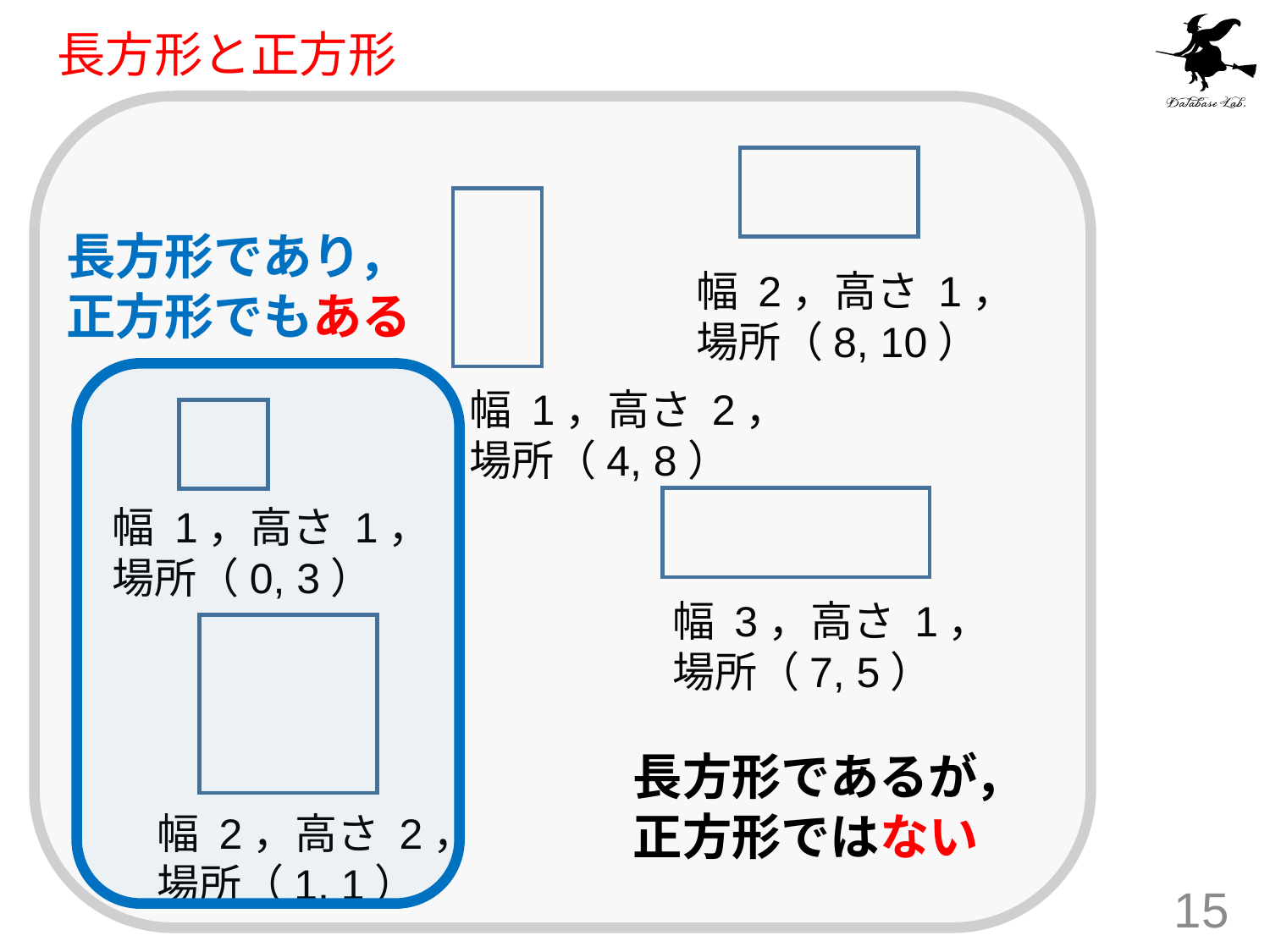

# 長方形と正方形

長方形であり，
正方形でもある

幅 2，高さ 1，
場所（8, 10）

幅 1，高さ 2，
場所（4, 8）

幅 1，高さ 1，
場所（0, 3）
幅 3，高さ 1，
場所（7, 5）

長方形であるが，
正方形ではない
幅 2，高さ 2，
場所（1, 1）
15